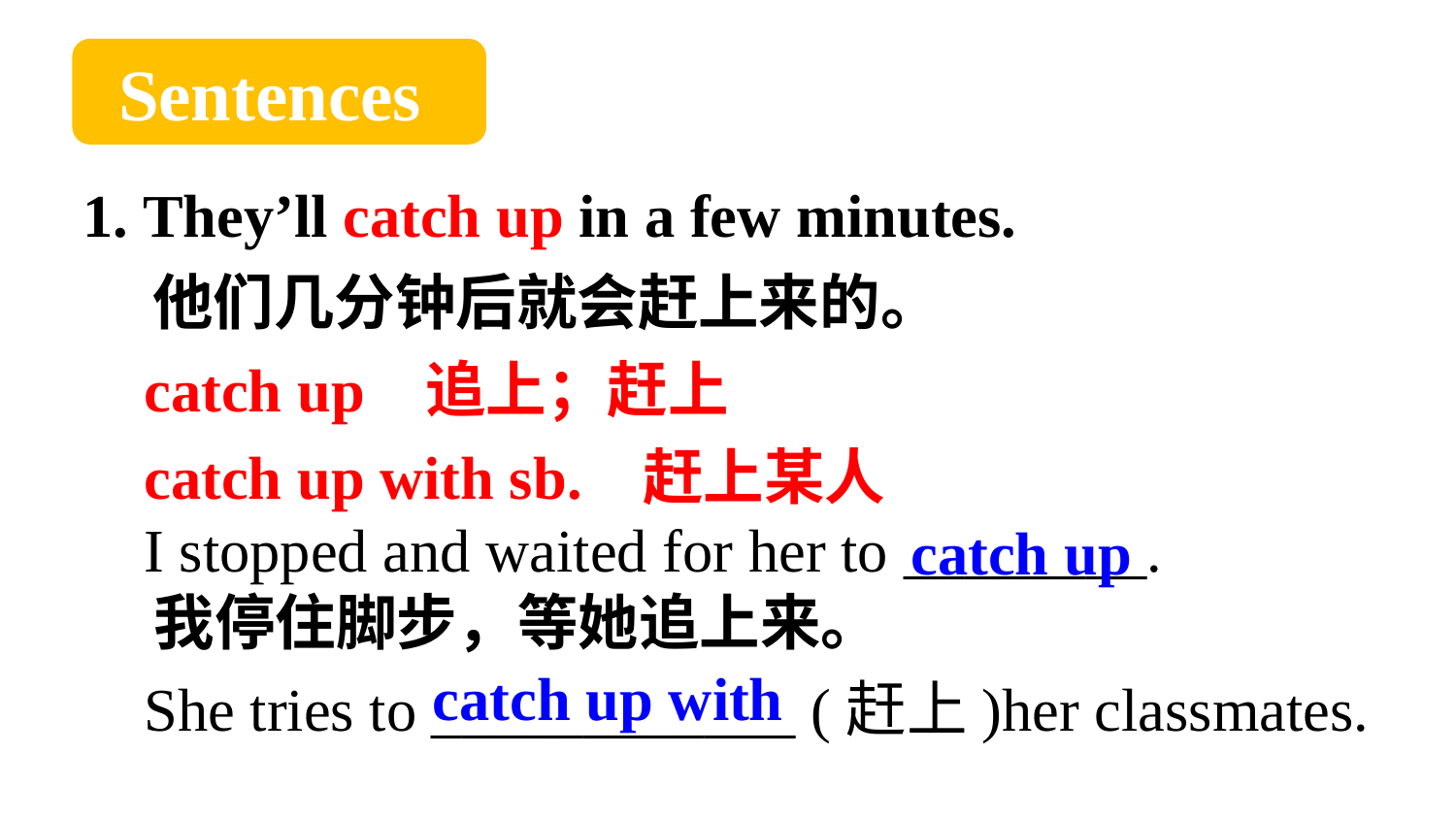

Sentences
1. They’ll catch up in a few minutes.
    他们几分钟后就会赶上来的。
    catch up   追上；赶上
    catch up with sb.   赶上某人
    I stopped and waited for her to ________.
        我停住脚步，等她追上来。
    She tries to ____________ (赶上)her classmates.
catch up
catch up with